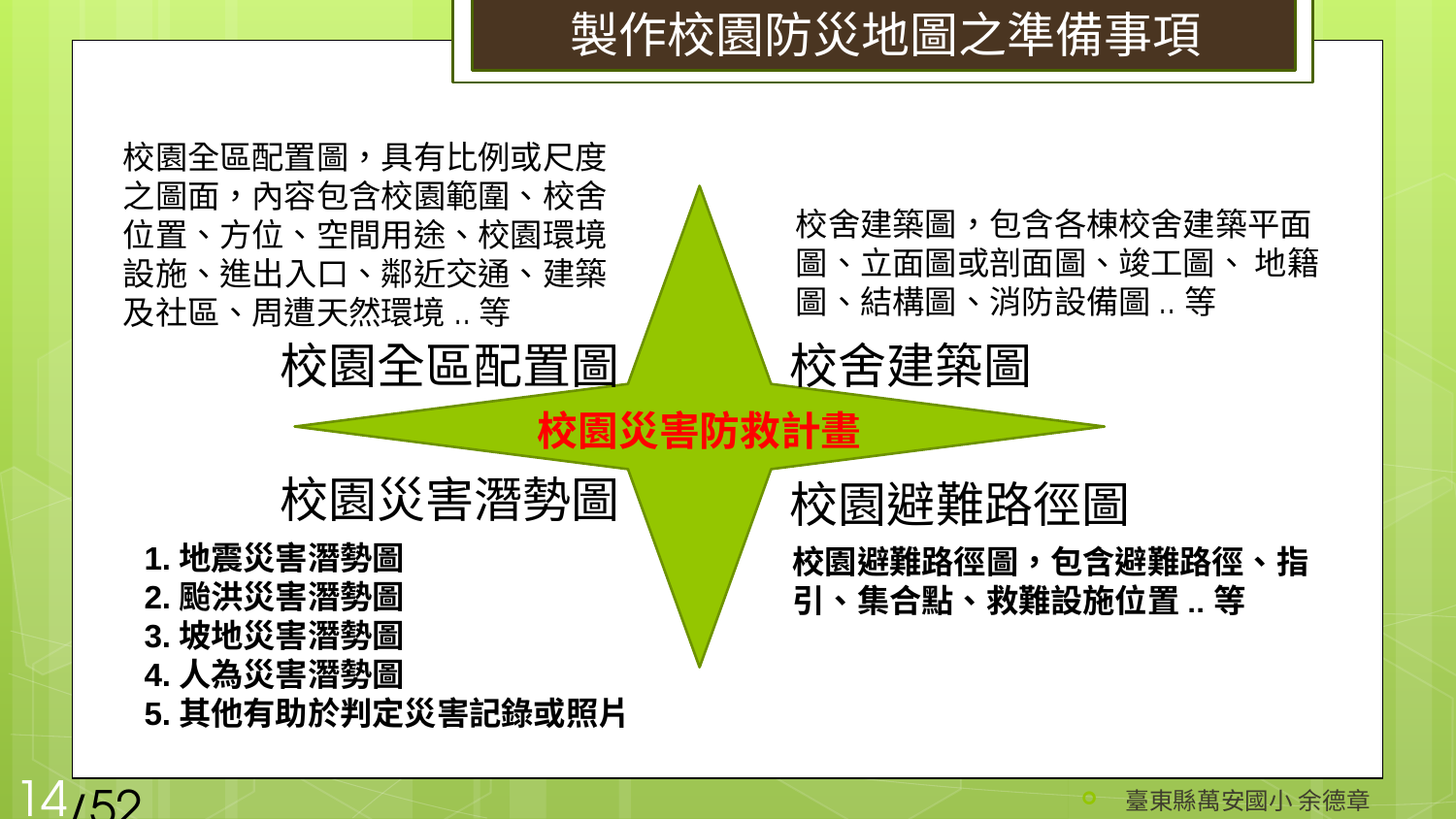

# 製作校園防災地圖之準備事項

校園全區配置圖，具有比例或尺度之圖面，內容包含校園範圍、校舍 位置、方位、空間用途、校園環境 設施、進出入口、鄰近交通、建築 及社區、周遭天然環境..等

校舍建築圖，包含各棟校舍建築平面圖、立面圖或剖面圖、竣工圖、 地籍圖、結構圖、消防設備圖..等
校園全區配置圖
校舍建築圖
校園災害防救計畫
校園災害潛勢圖
校園避難路徑圖
1.地震災害潛勢圖
2.颱洪災害潛勢圖
3.坡地災害潛勢圖
4.人為災害潛勢圖
5.其他有助於判定災害記錄或照片
校園避難路徑圖，包含避難路徑、指引、集合點、救難設施位置..等
/52
14
臺東縣萬安國小 余德章